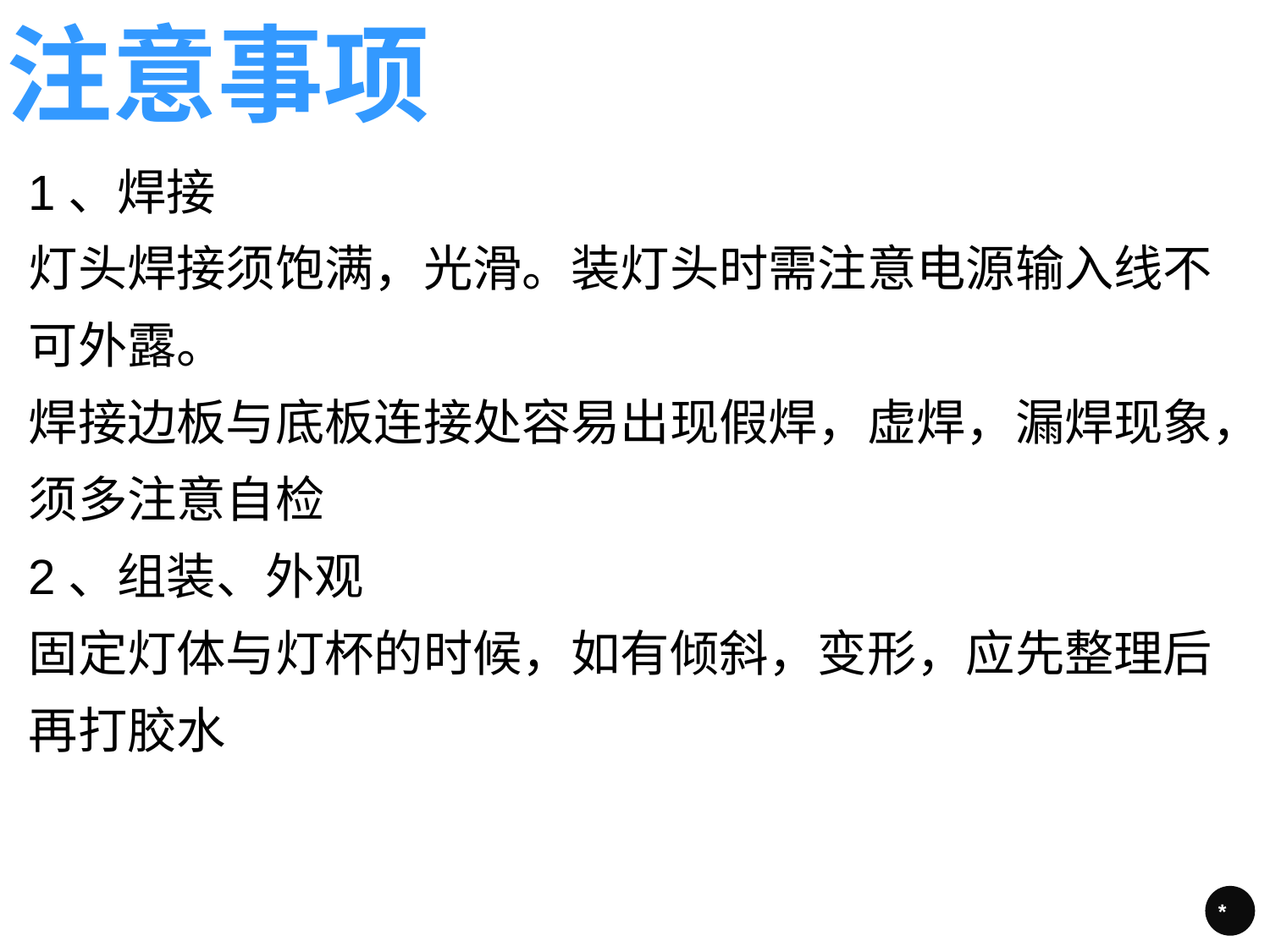

# 注意事项

1、焊接
灯头焊接须饱满，光滑。装灯头时需注意电源输入线不可外露。
焊接边板与底板连接处容易出现假焊，虚焊，漏焊现象，须多注意自检
2、组装、外观
固定灯体与灯杯的时候，如有倾斜，变形，应先整理后再打胶水

*